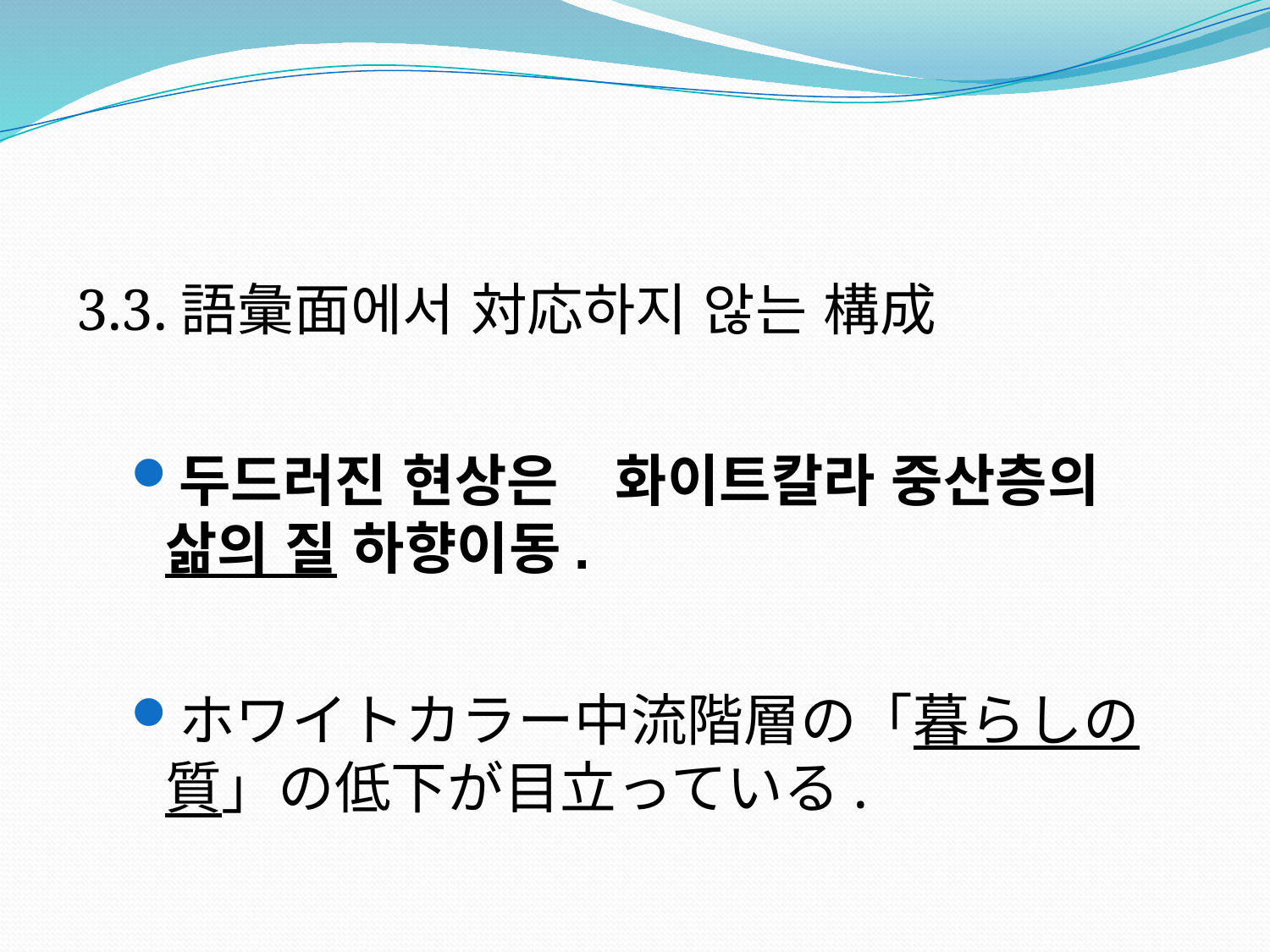

#

3.3.語彙面에서 対応하지 않는 構成

두드러진 현상은　화이트칼라 중산층의 삶의 질 하향이동.

ホワイトカラー中流階層の「暮らしの質」の低下が目立っている.